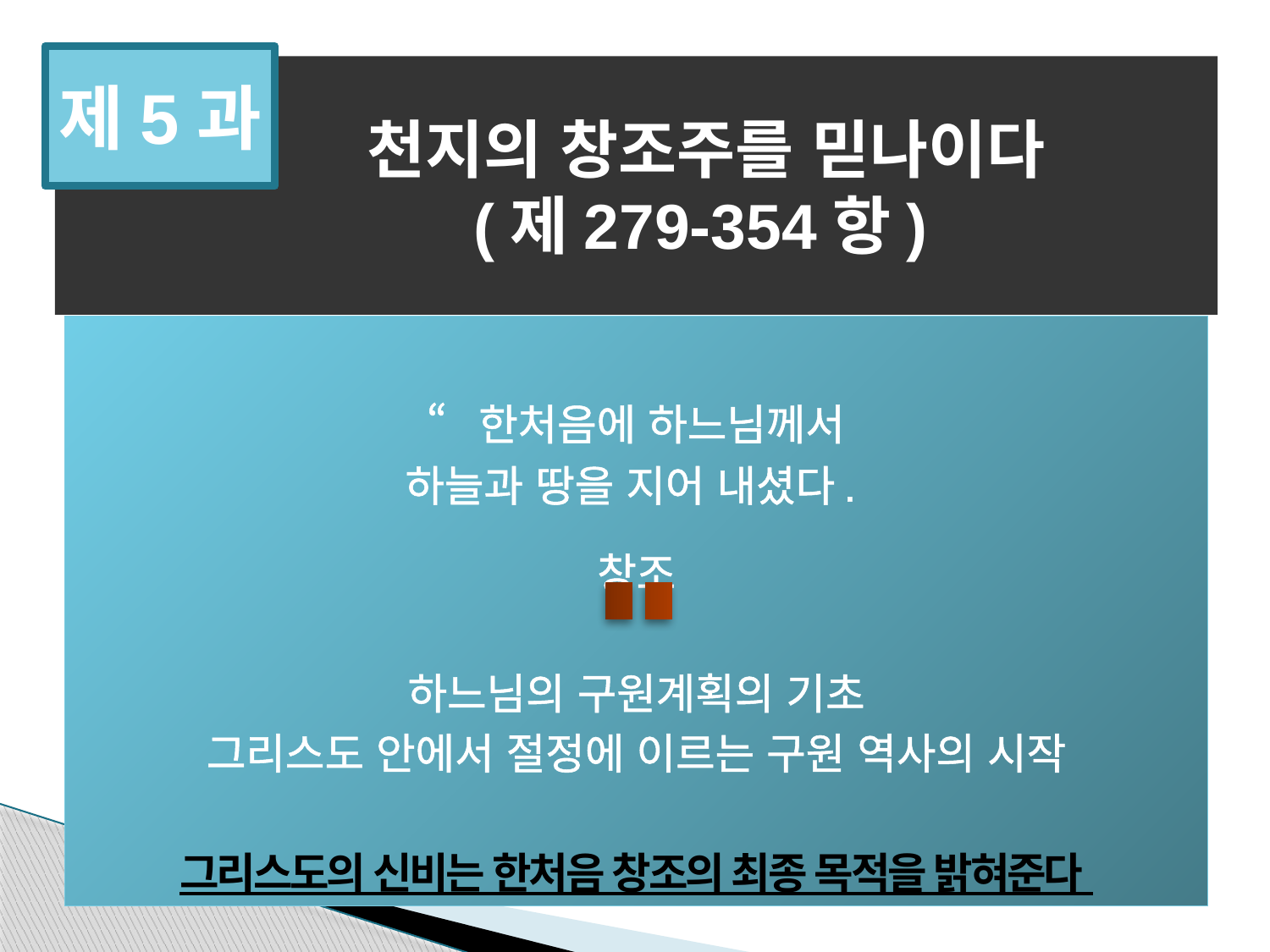

제5과
                천지의 창조주를 믿나이다
                      (제279-354항)

 “한처음에 하느님께서
하늘과 땅을 지어 내셨다.

창조

하느님의 구원계획의 기초
그리스도 안에서 절정에 이르는 구원 역사의 시작

그리스도의 신비는 한처음 창조의 최종 목적을 밝혀준다